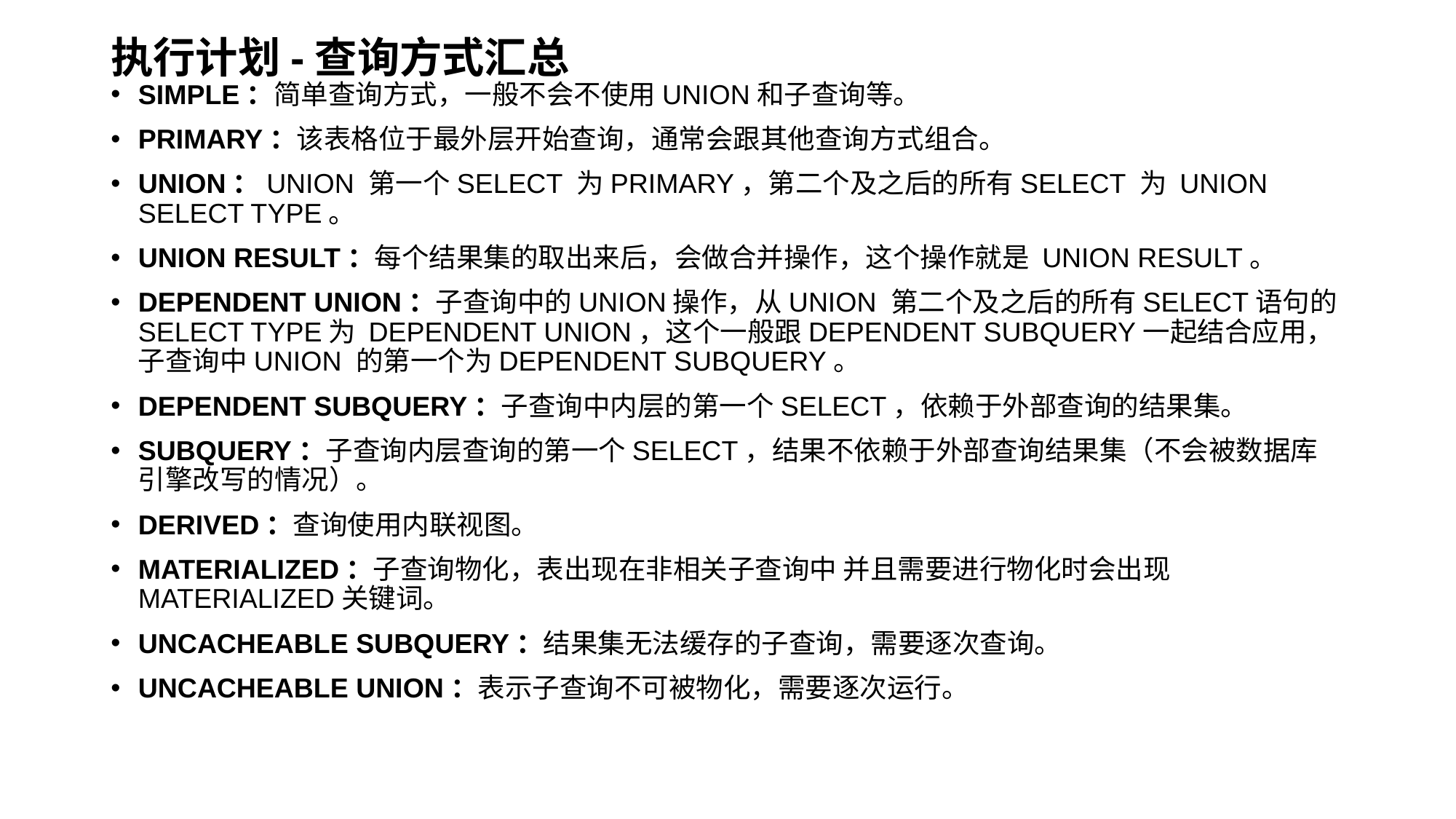

# 执行计划-查询方式汇总
SIMPLE：简单查询方式，一般不会不使用UNION和子查询等。
PRIMARY：该表格位于最外层开始查询，通常会跟其他查询方式组合。
UNION：UNION 第一个SELECT 为PRIMARY，第二个及之后的所有SELECT 为 UNION SELECT TYPE。
UNION RESULT：每个结果集的取出来后，会做合并操作，这个操作就是 UNION RESULT。
DEPENDENT UNION：子查询中的UNION操作，从UNION 第二个及之后的所有SELECT语句的SELECT TYPE为 DEPENDENT UNION，这个一般跟DEPENDENT SUBQUERY一起结合应用，子查询中UNION 的第一个为DEPENDENT SUBQUERY。
DEPENDENT SUBQUERY：子查询中内层的第一个SELECT，依赖于外部查询的结果集。
SUBQUERY：子查询内层查询的第一个SELECT，结果不依赖于外部查询结果集（不会被数据库引擎改写的情况）。
DERIVED：查询使用内联视图。
MATERIALIZED：子查询物化，表出现在非相关子查询中 并且需要进行物化时会出现MATERIALIZED关键词。
UNCACHEABLE SUBQUERY：结果集无法缓存的子查询，需要逐次查询。
UNCACHEABLE UNION：表示子查询不可被物化，需要逐次运行。